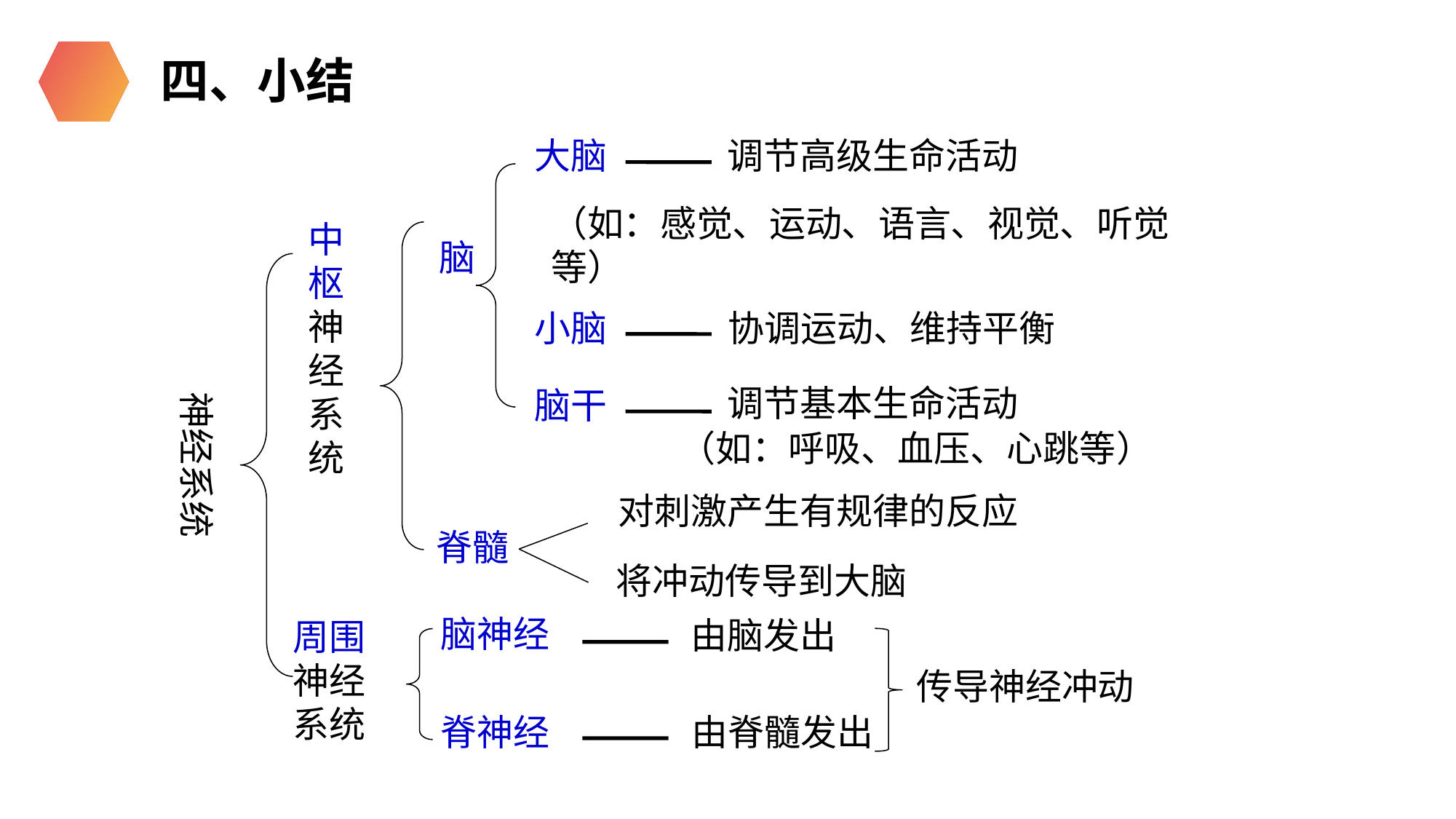

四、小结
大脑
调节高级生命活动

（如：感觉、运动、语言、视觉、听觉等）
中枢神经系统

脑

小脑
协调运动、维持平衡

调节基本生命活动
脑干
神经系统

（如：呼吸、血压、心跳等）
对刺激产生有规律的反应
脊髓

将冲动传导到大脑
脑神经
由脑发出
周围神经系统

传导神经冲动
脊神经
由脊髓发出